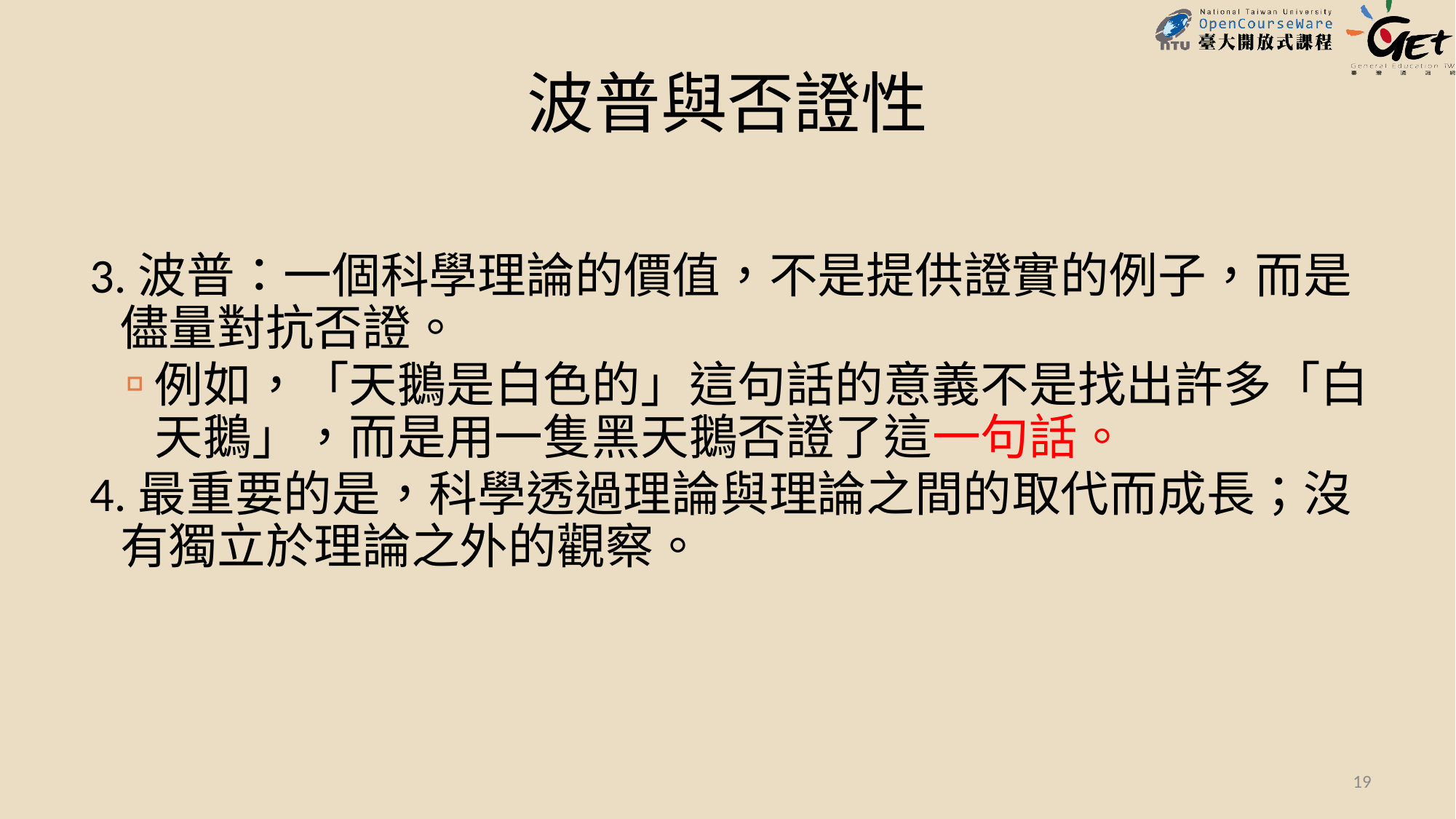

# 波普與否證性
3.波普：一個科學理論的價值，不是提供證實的例子，而是儘量對抗否證。
例如，「天鵝是白色的」這句話的意義不是找出許多「白天鵝」，而是用一隻黑天鵝否證了這一句話。
4.最重要的是，科學透過理論與理論之間的取代而成長；沒有獨立於理論之外的觀察。
19